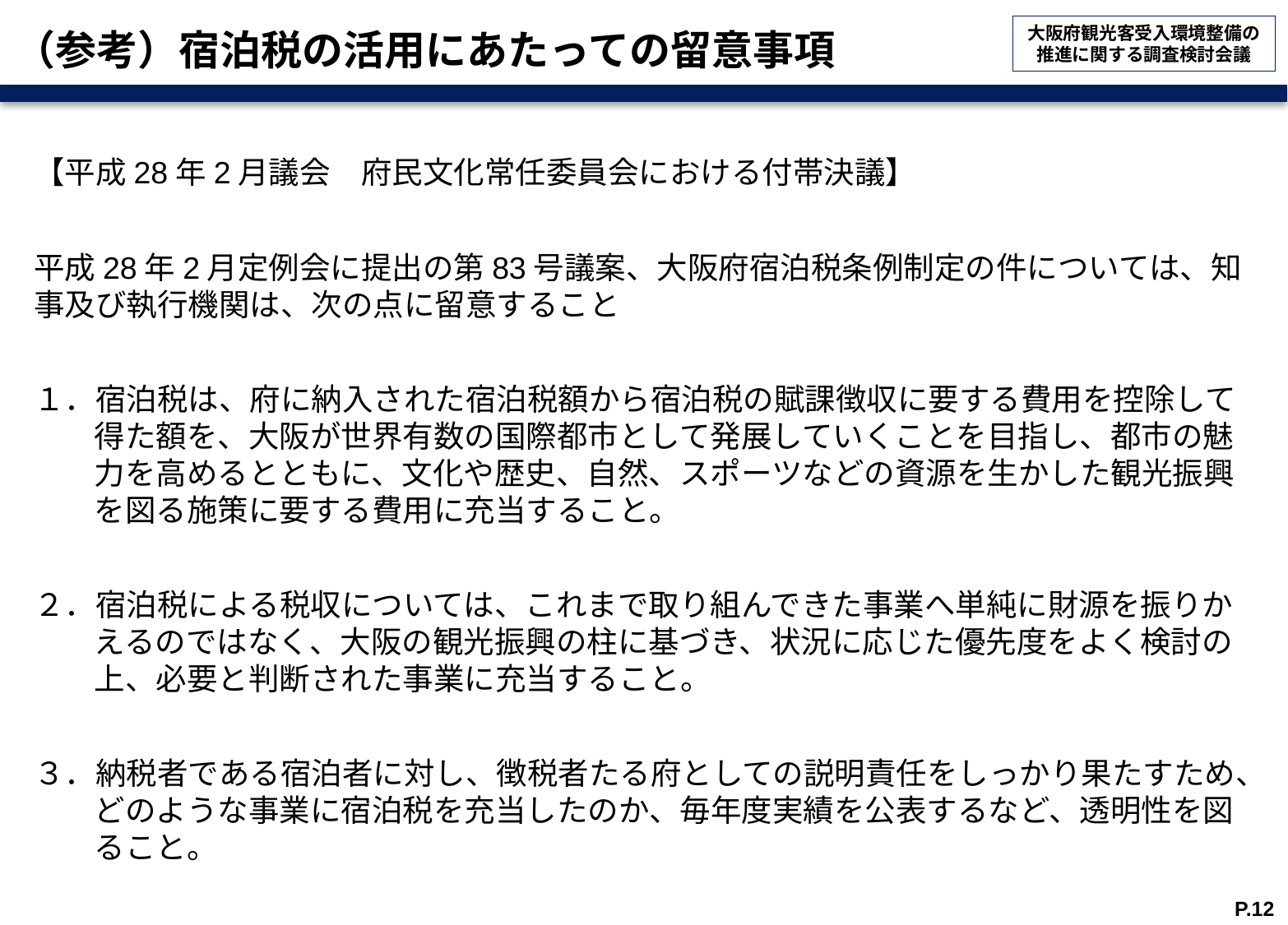

# （参考）宿泊税の活用にあたっての留意事項
【平成28年2月議会　府民文化常任委員会における付帯決議】

平成28年2月定例会に提出の第83号議案、大阪府宿泊税条例制定の件については、知事及び執行機関は、次の点に留意すること

１．宿泊税は、府に納入された宿泊税額から宿泊税の賦課徴収に要する費用を控除して得た額を、大阪が世界有数の国際都市として発展していくことを目指し、都市の魅力を高めるとともに、文化や歴史、自然、スポーツなどの資源を生かした観光振興を図る施策に要する費用に充当すること。

２．宿泊税による税収については、これまで取り組んできた事業へ単純に財源を振りかえるのではなく、大阪の観光振興の柱に基づき、状況に応じた優先度をよく検討の上、必要と判断された事業に充当すること。

３．納税者である宿泊者に対し、徴税者たる府としての説明責任をしっかり果たすため、どのような事業に宿泊税を充当したのか、毎年度実績を公表するなど、透明性を図ること。

P.12